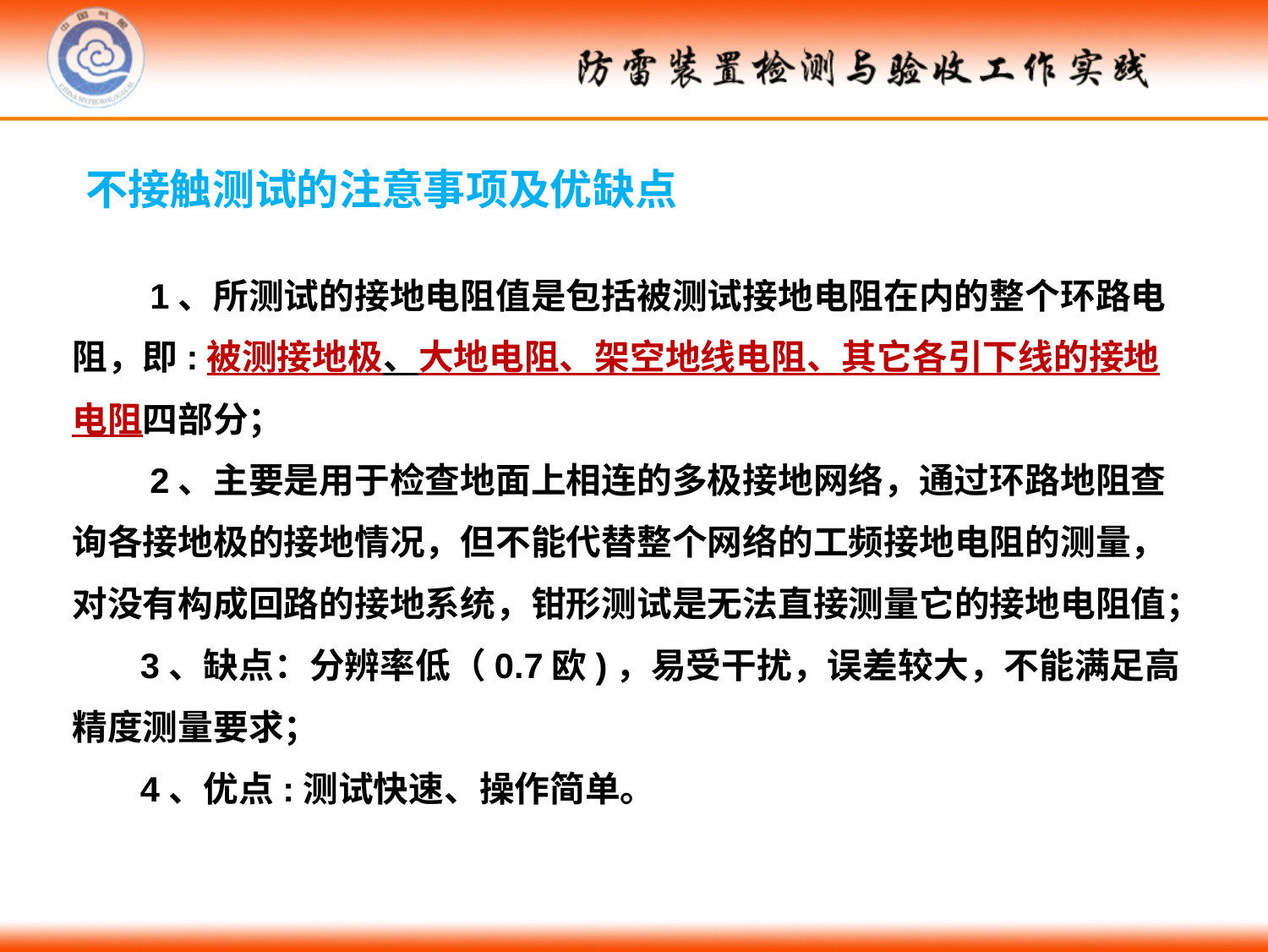

# 不接触测试的注意事项及优缺点
        1、所测试的接地电阻值是包括被测试接地电阻在内的整个环路电阻，即:被测接地极、大地电阻、架空地线电阻、其它各引下线的接地电阻四部分；
        2、主要是用于检查地面上相连的多极接地网络，通过环路地阻查询各接地极的接地情况，但不能代替整个网络的工频接地电阻的测量，对没有构成回路的接地系统，钳形测试是无法直接测量它的接地电阻值；
       3、缺点：分辨率低（0.7欧)，易受干扰，误差较大，不能满足高精度测量要求；
       4、优点:测试快速、操作简单。